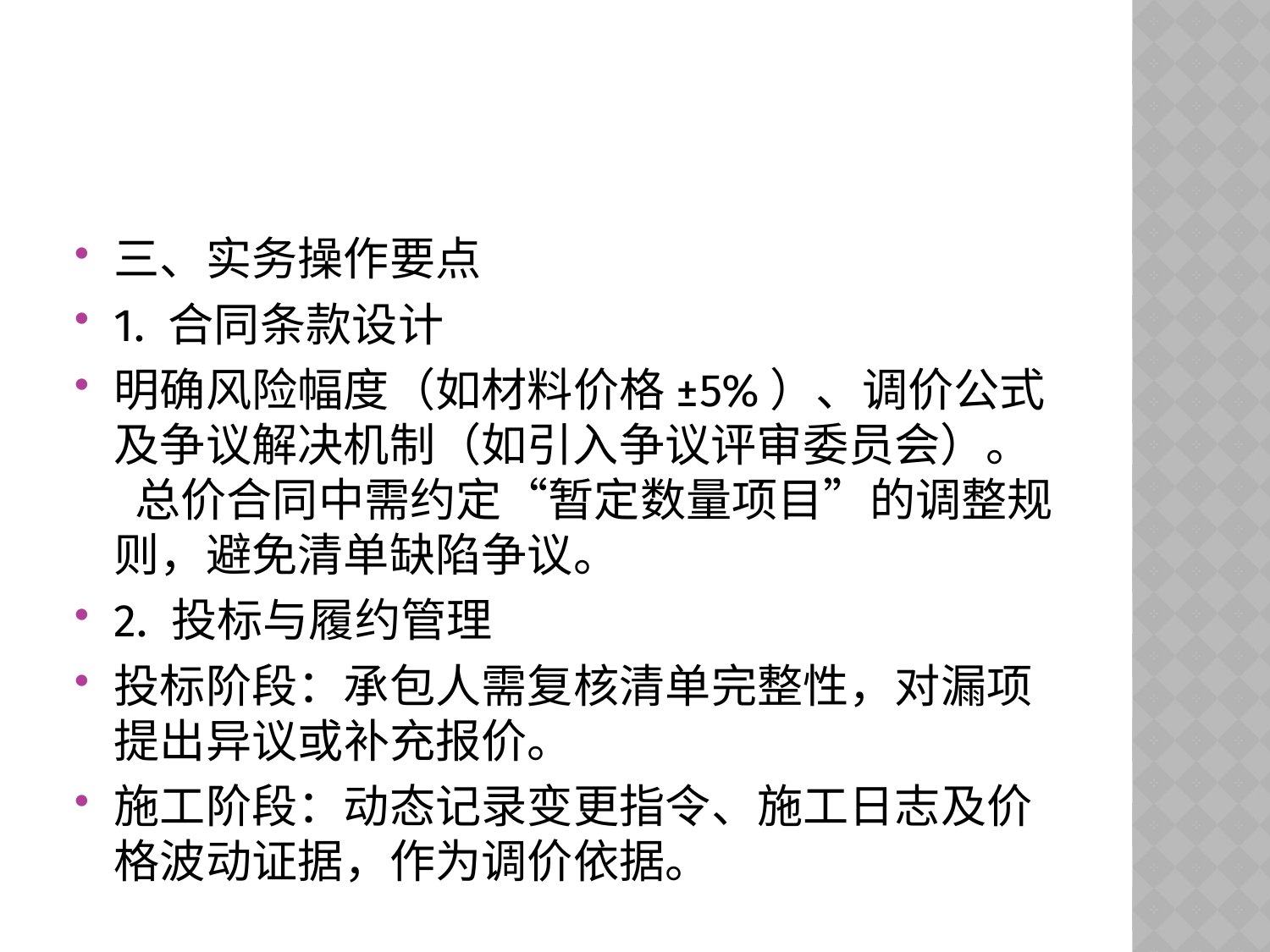

#
三、实务操作要点
1. 合同条款设计
明确风险幅度（如材料价格±5%）、调价公式及争议解决机制（如引入争议评审委员会）。     总价合同中需约定“暂定数量项目”的调整规则，避免清单缺陷争议。
2. 投标与履约管理
投标阶段：承包人需复核清单完整性，对漏项提出异议或补充报价。
施工阶段：动态记录变更指令、施工日志及价格波动证据，作为调价依据。